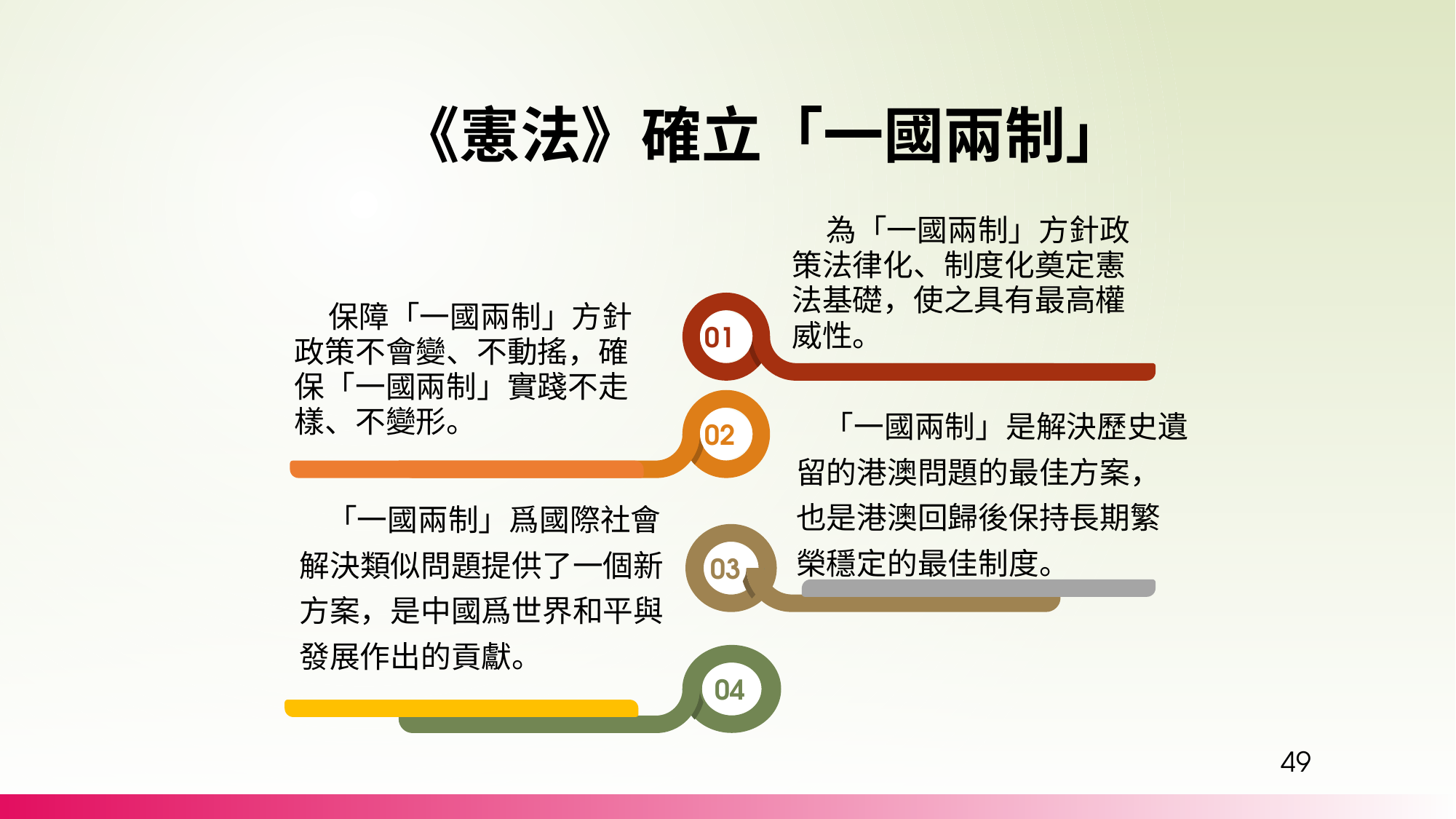

《憲法》確立「一國兩制」
    為「一國兩制」方針政策法律化、制度化奠定憲法基礎，使之具有最高權威性。

01

    保障「一國兩制」方針政策不會變、不動搖，確保「一國兩制」實踐不走樣、不變形。

02

   「一國兩制」是解決歷史遺留的港澳問題的最佳方案，也是港澳回歸後保持長期繁榮穩定的最佳制度。

   「一國兩制」爲國際社會解決類似問題提供了一個新方案，是中國爲世界和平與發展作出的貢獻。

03

04

49